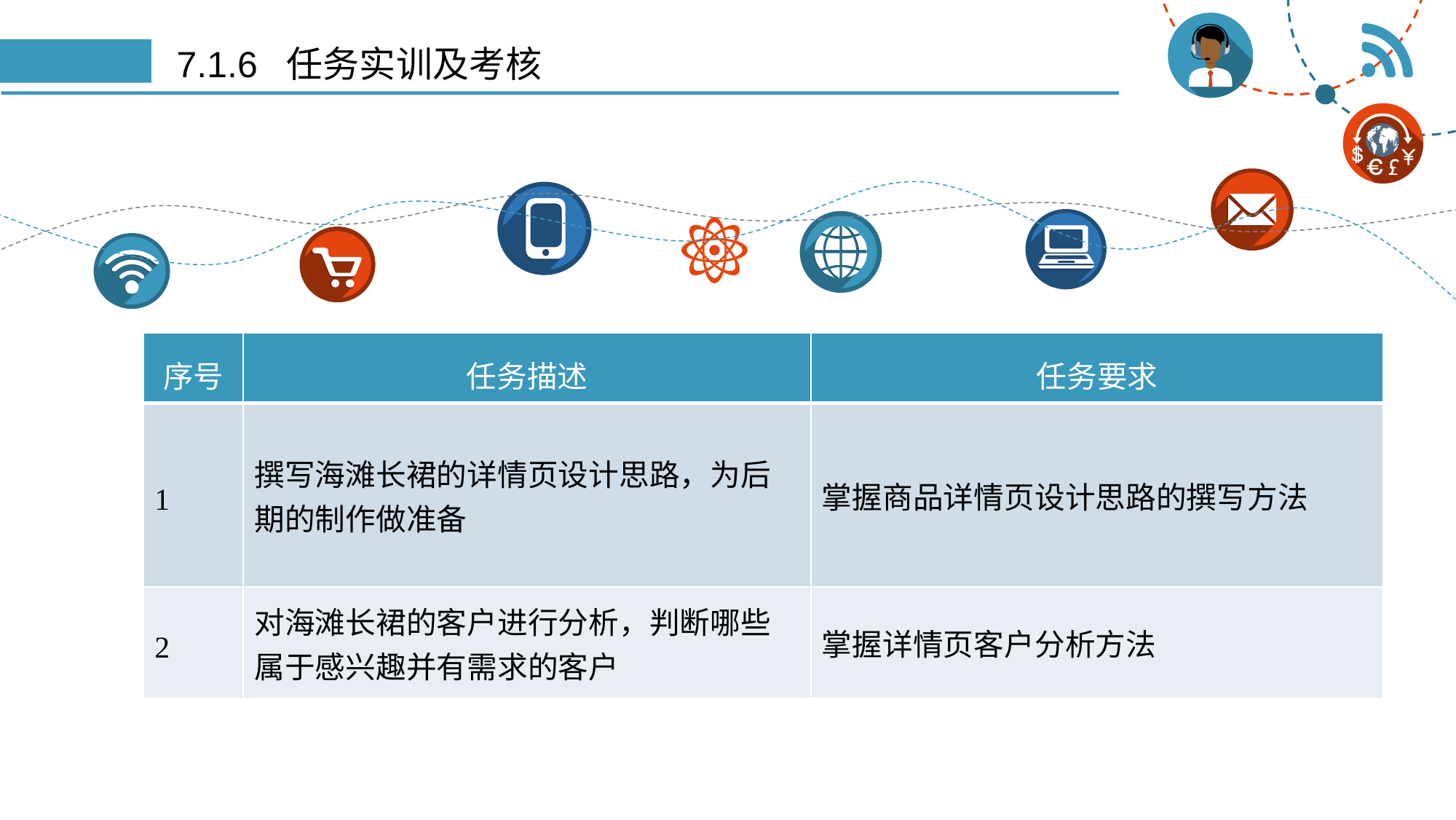

# 7.1.6  任务实训及考核

| 序号 | 任务描述 | 任务要求 |
| --- | --- | --- |
| 1 | 撰写海滩长裙的详情页设计思路，为后 期的制作做准备 | 掌握商品详情页设计思路的撰写方法 |
| 2 | 对海滩长裙的客户进行分析，判断哪些 属于感兴趣并有需求的客户 | 掌握详情页客户分析方法 |